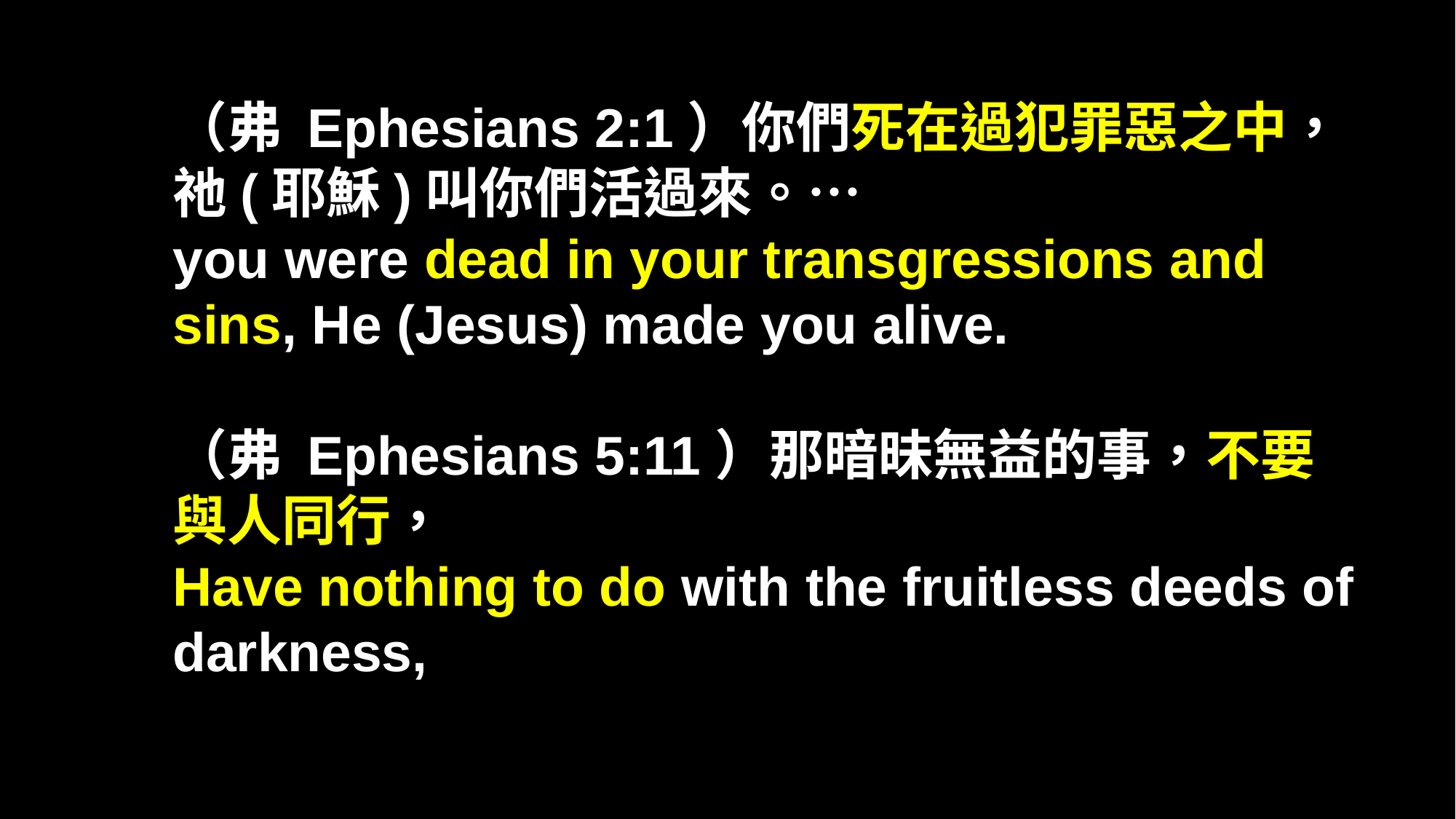

（弗 Ephesians 2:1）你們死在過犯罪惡之中，祂(耶穌)叫你們活過來。…
you were dead in your transgressions and sins, He (Jesus) made you alive.

（弗 Ephesians 5:11）那暗昧無益的事，不要與人同行，
Have nothing to do with the fruitless deeds of darkness,